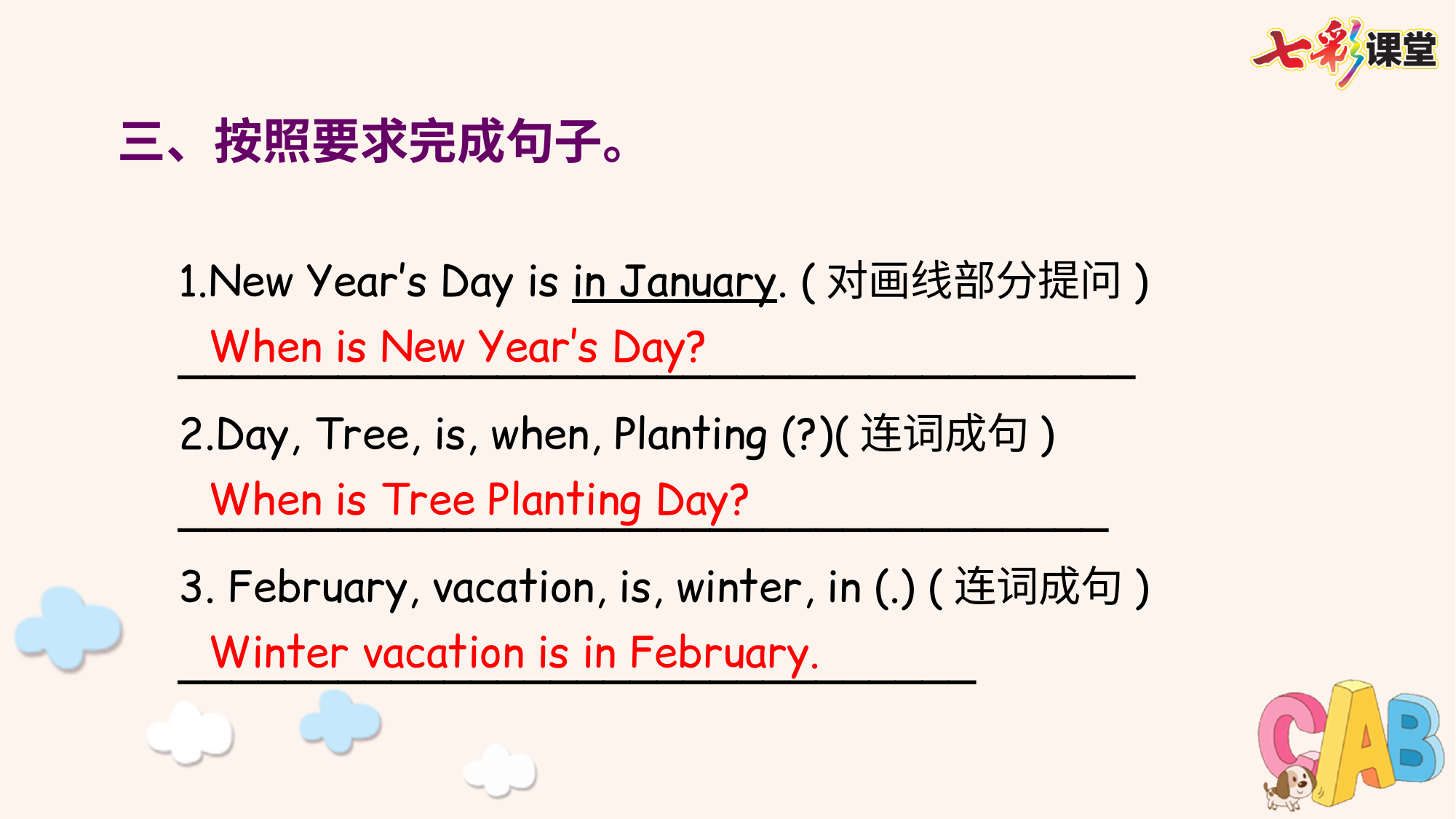

三、按照要求完成句子。
1.New Year’s Day is in January. (对画线部分提问)
____________________________________
2.Day, Tree, is, when, Planting (?)(连词成句)
___________________________________
3. February, vacation, is, winter, in (.) (连词成句)
______________________________
When is New Year’s Day?
When is Tree Planting Day?
Winter vacation is in February.